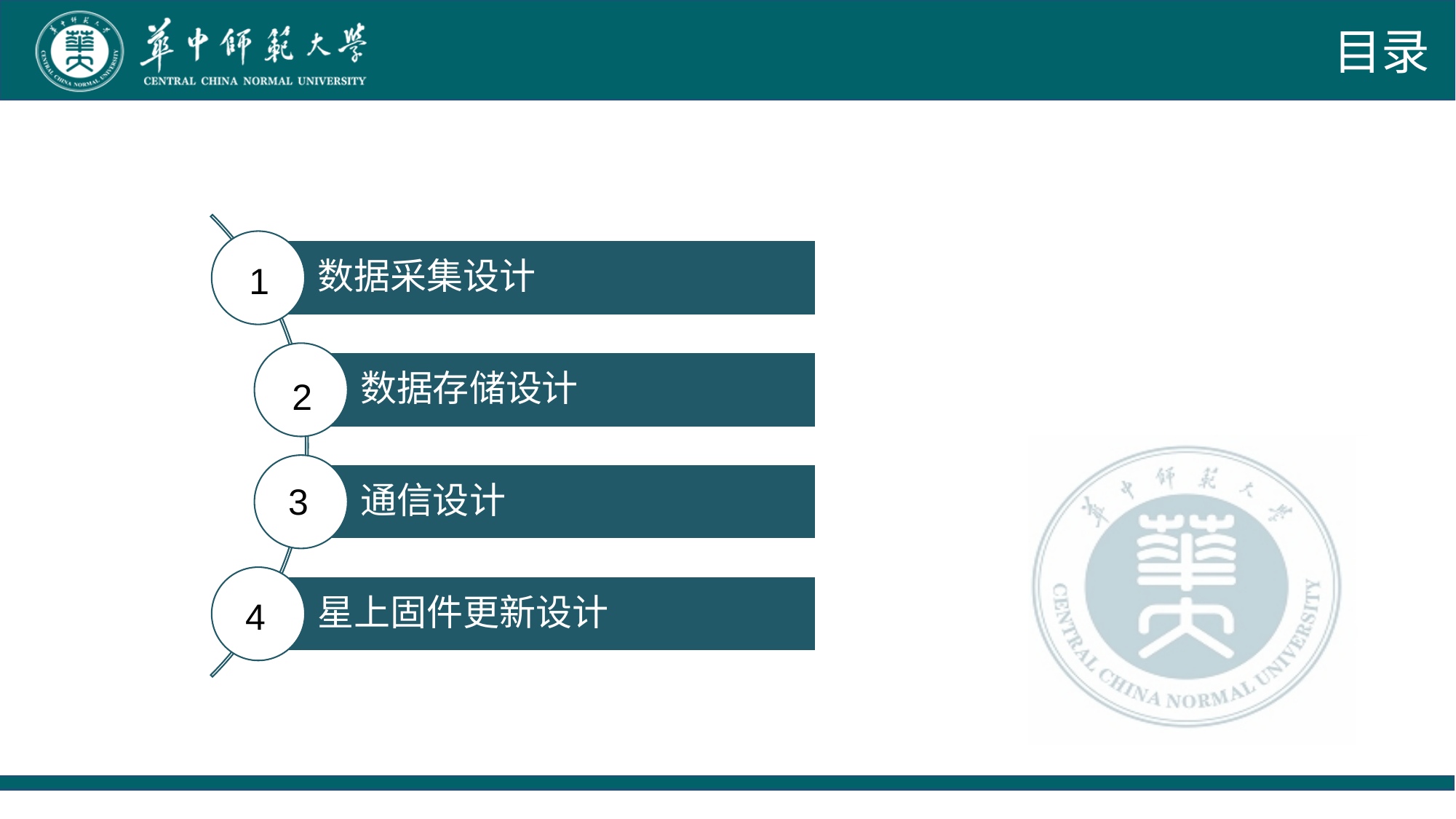

目录
数据采集设计
数据存储设计
通信设计
星上固件更新设计
1
2
3
4